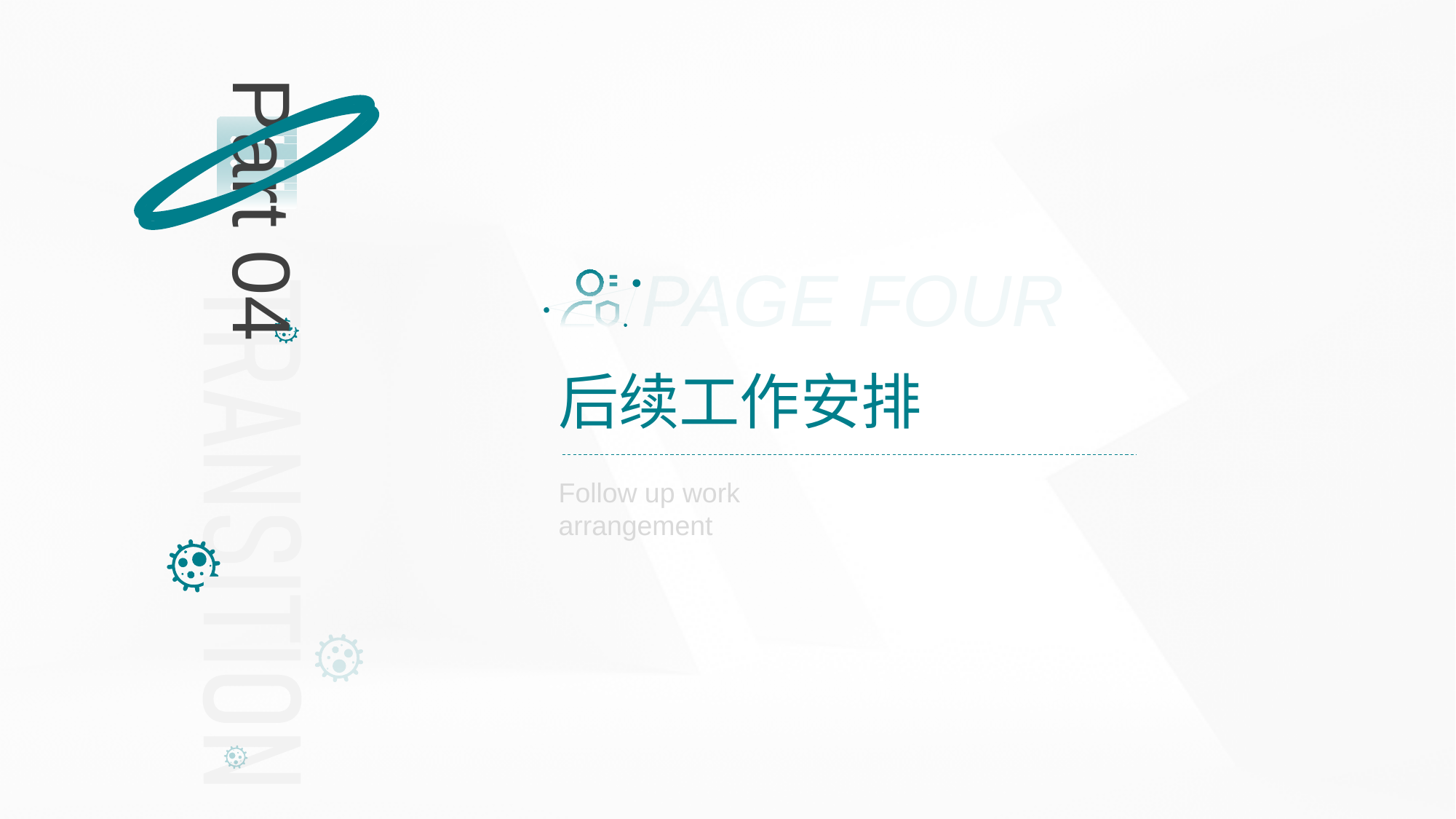

Part 04

PAGE FOUR

后续工作安排

Follow up work arrangement